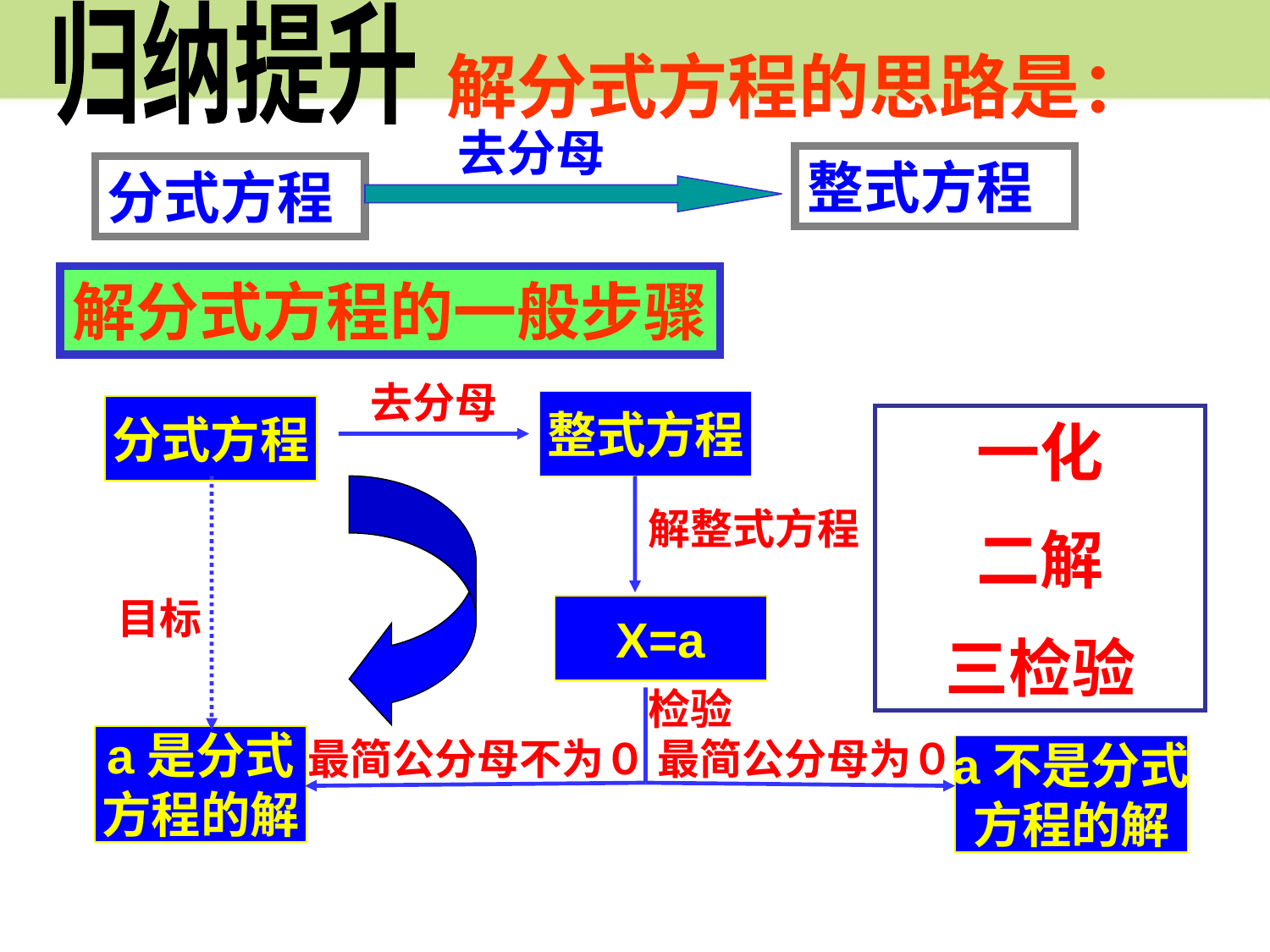

归纳提升
解分式方程的思路是：
去分母
整式方程
分式方程

解分式方程的一般步骤
去分母
整式方程
分式方程
一化
二解
三检验

解整式方程
目标
X=a
检验

a是分式
方程的解
最简公分母不为０
最简公分母为０
a不是分式
方程的解